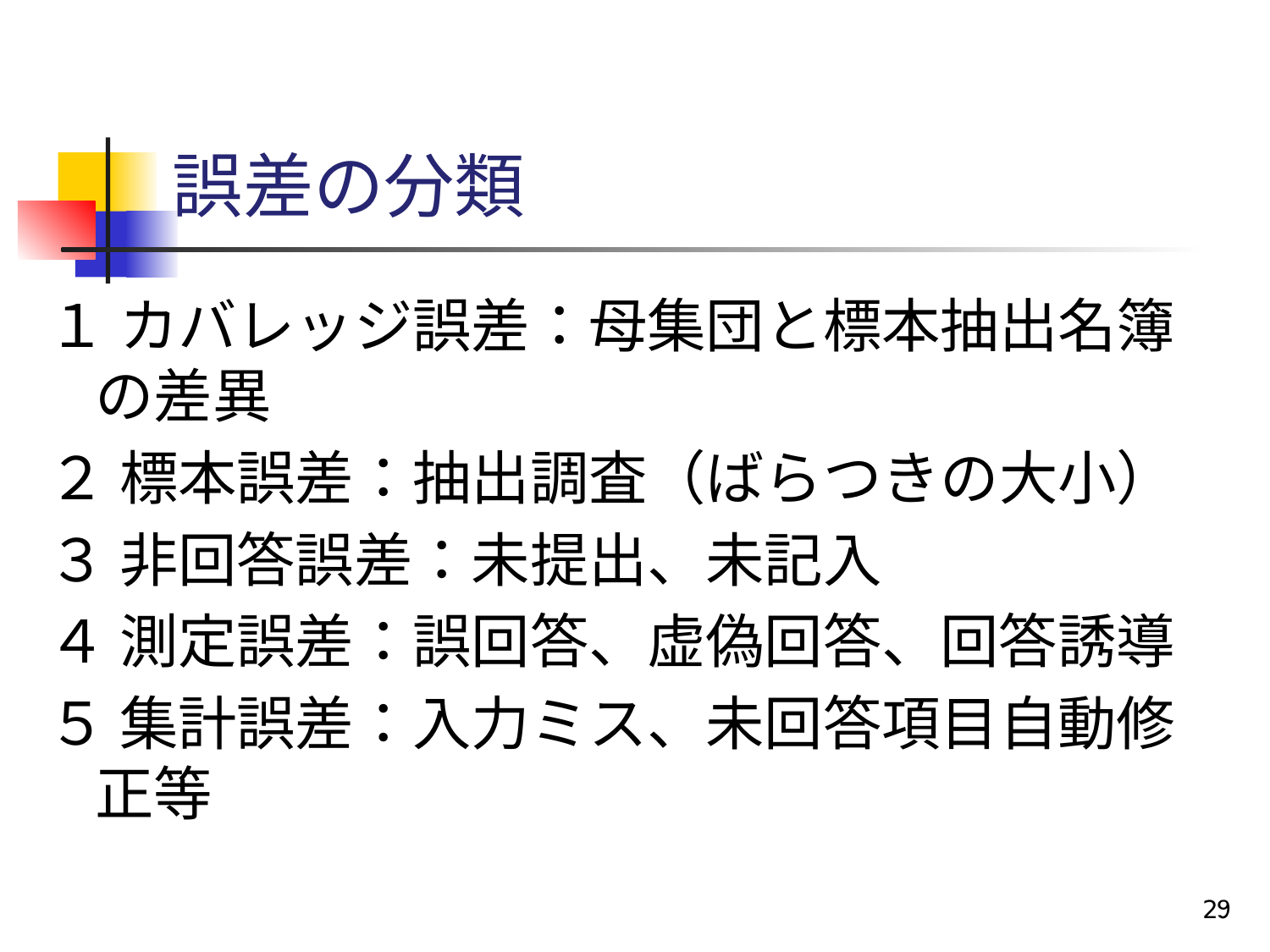

誤差の分類
１ カバレッジ誤差：母集団と標本抽出名簿の差異
２ 標本誤差：抽出調査（ばらつきの大小）
３ 非回答誤差：未提出、未記入
４ 測定誤差：誤回答、虚偽回答、回答誘導
５ 集計誤差：入力ミス、未回答項目自動修正等

29